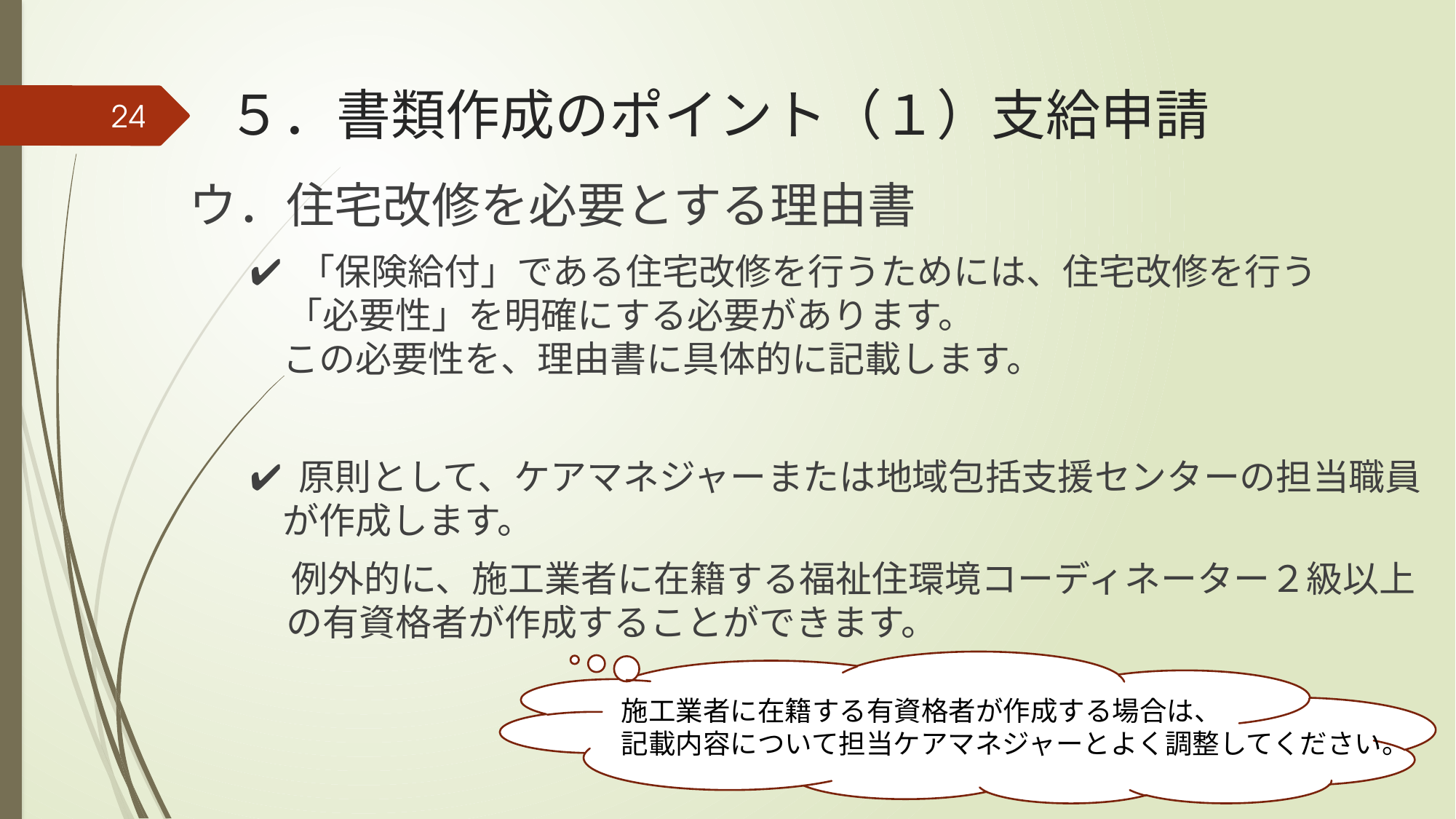

# ５．書類作成のポイント（１）支給申請
24
ウ．住宅改修を必要とする理由書
✔ 「保険給付」である住宅改修を行うためには、住宅改修を行う
　「必要性」を明確にする必要があります。
    この必要性を、理由書に具体的に記載します。

✔ 原則として、ケアマネジャーまたは地域包括支援センターの担当職員
    が作成します。
    例外的に、施工業者に在籍する福祉住環境コーディネーター２級以上
　の有資格者が作成することができます。

施工業者に在籍する有資格者が作成する場合は、
記載内容について担当ケアマネジャーとよく調整してください。